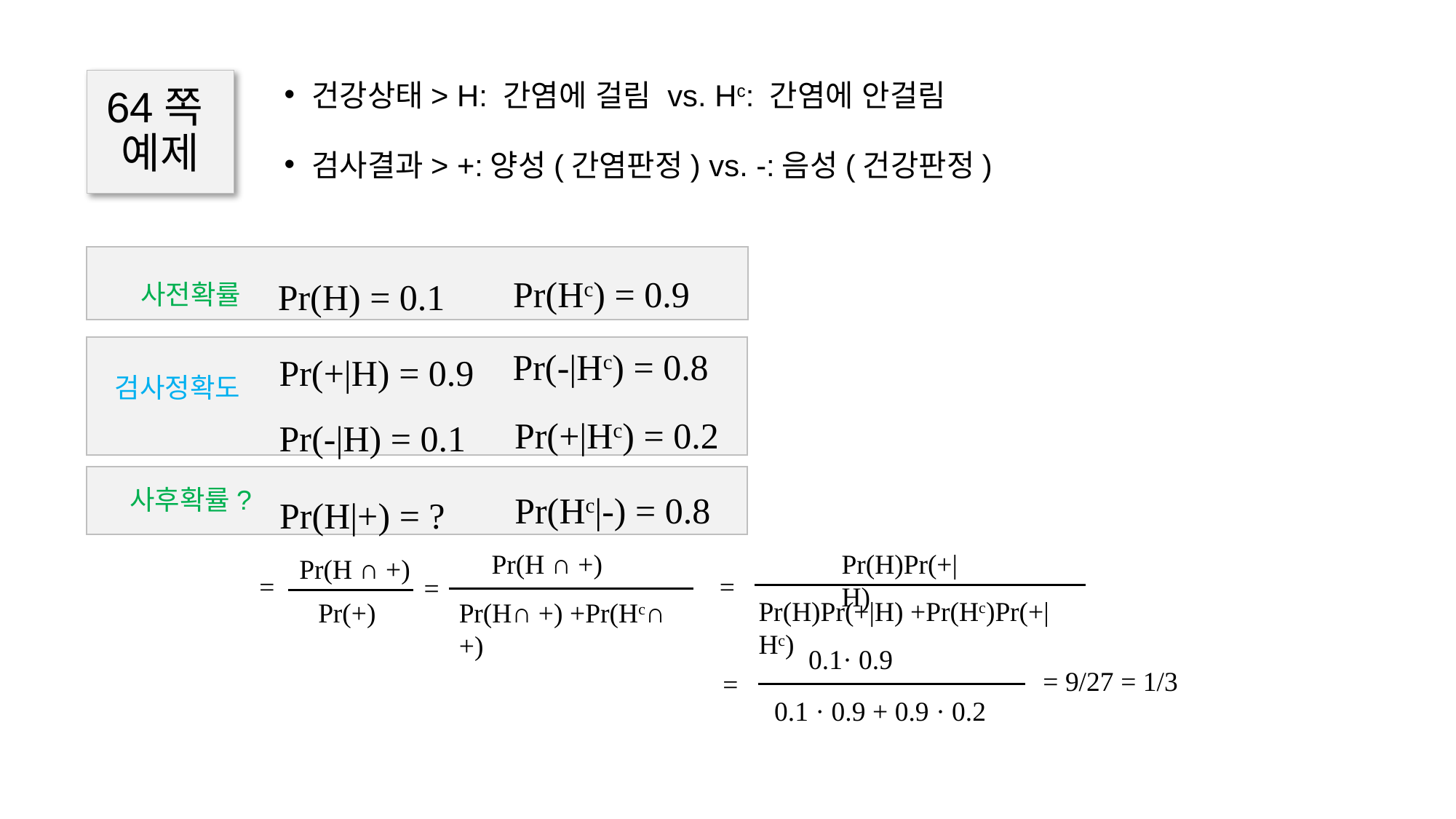

건강상태> H: 간염에 걸림 vs. Hc: 간염에 안걸림
검사결과> +:양성(간염판정) vs. -:음성(건강판정)

# 64쪽 예제
Pr(Hc) = 0.9

Pr(H) = 0.1
사전확률
Pr(-|Hc) = 0.8
Pr(+|H) = 0.9

검사정확도
Pr(+|Hc) = 0.2
Pr(-|H) = 0.1
Pr(Hc|-) = 0.8
Pr(H|+) = ?

사후확률?
Pr(H)Pr(+|H)
Pr(H ∩ +)
Pr(H ∩ +)
=
=
=
Pr(H)Pr(+|H) +Pr(Hc)Pr(+|Hc)
Pr(+)
Pr(H∩ +) +Pr(Hc∩ +)
0.1· 0.9
= 9/27 = 1/3
=
0.1 · 0.9 + 0.9 · 0.2